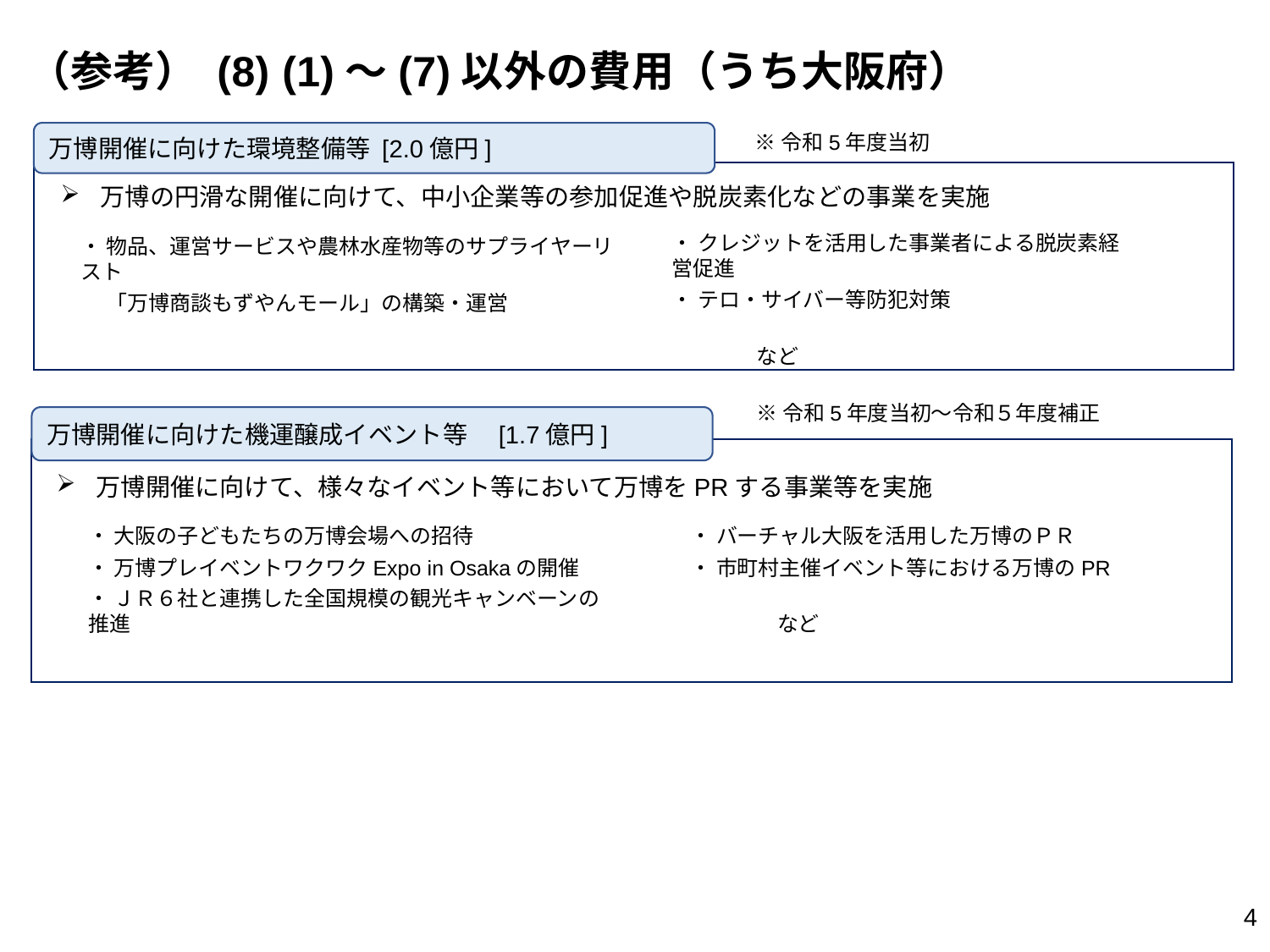

（参考） (8) (1)～(7)以外の費用（うち大阪府）
※令和5年度当初
万博開催に向けた環境整備等 [2.0億円]

万博の円滑な開催に向けて、中小企業等の参加促進や脱炭素化などの事業を実施
・ クレジットを活用した事業者による脱炭素経営促進
・ テロ・サイバー等防犯対策
　　　　　　　　　　　　　　　　　　　　　　　　　　など
・ 物品、運営サービスや農林水産物等のサプライヤーリスト
　 「万博商談もずやんモール」の構築・運営
※令和5年度当初～令和５年度補正
万博開催に向けた機運醸成イベント等　[1.7億円]

万博開催に向けて、様々なイベント等において万博をPRする事業等を実施

・ バーチャル大阪を活用した万博のＰＲ
・ 市町村主催イベント等における万博のPR
　　　　　　　　　　　　　　　　　　　　　　　　     など
・ 大阪の子どもたちの万博会場への招待
・ 万博プレイベントワクワクExpo in Osakaの開催
・ ＪＲ６社と連携した全国規模の観光キャンベーンの推進
4